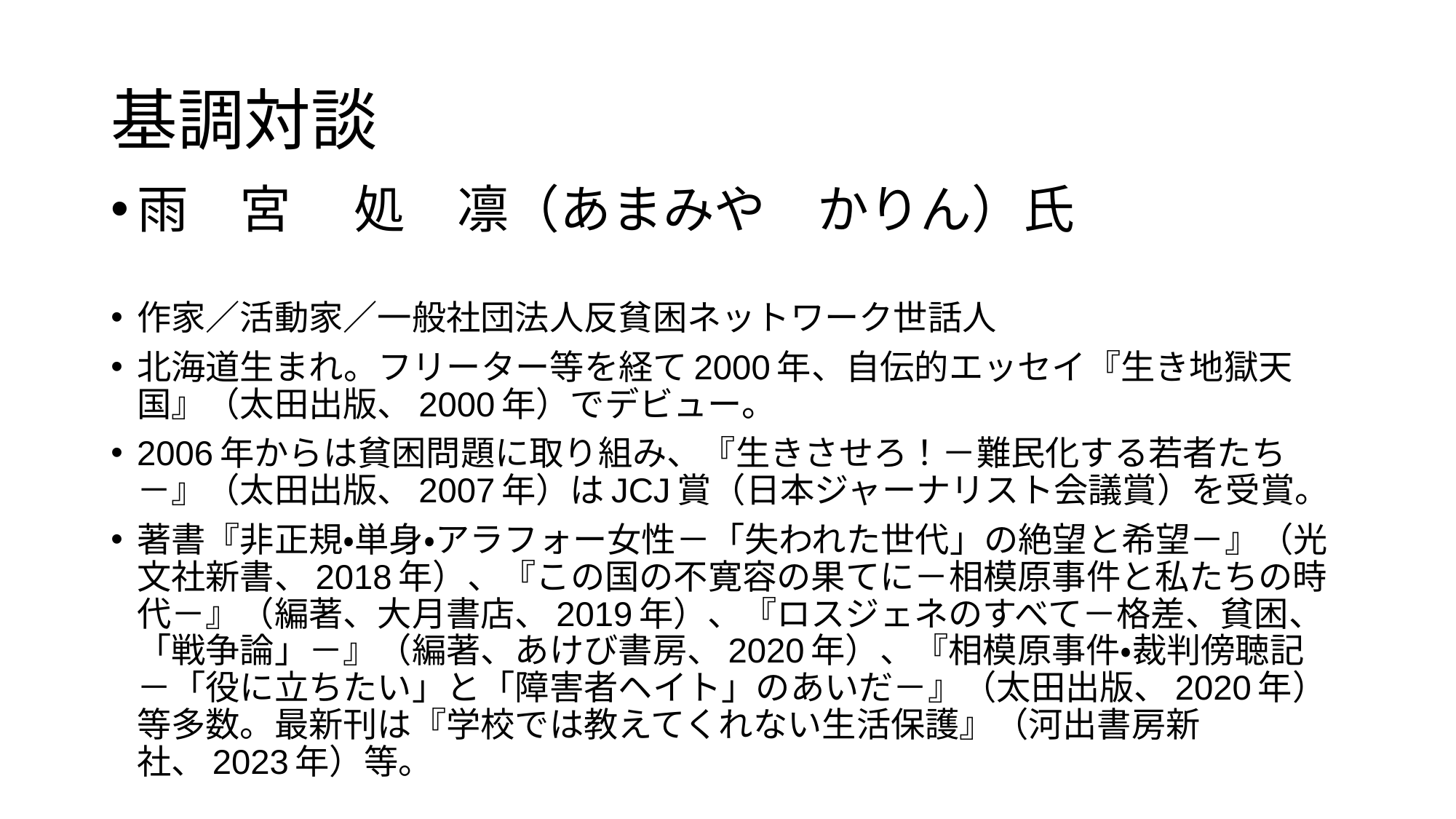

# 基調対談
雨　宮　 処　凛（あまみや　かりん）氏

作家／活動家／一般社団法人反貧困ネットワーク世話人
北海道生まれ。フリーター等を経て2000年、自伝的エッセイ『生き地獄天国』（太田出版、2000年）でデビュー。
2006年からは貧困問題に取り組み、『生きさせろ！－難民化する若者たち－』（太田出版、2007年）はJCJ賞（日本ジャーナリスト会議賞）を受賞。
著書『非正規・単身・アラフォー女性－「失われた世代」の絶望と希望－』（光文社新書、2018年）、『この国の不寛容の果てに－相模原事件と私たちの時代－』（編著、大月書店、2019年）、『ロスジェネのすべて－格差、貧困、「戦争論」－』（編著、あけび書房、2020年）、『相模原事件・裁判傍聴記 －「役に立ちたい」と「障害者ヘイト」のあいだ－』（太田出版、2020年）等多数。最新刊は『学校では教えてくれない生活保護』（河出書房新社、2023年）等。